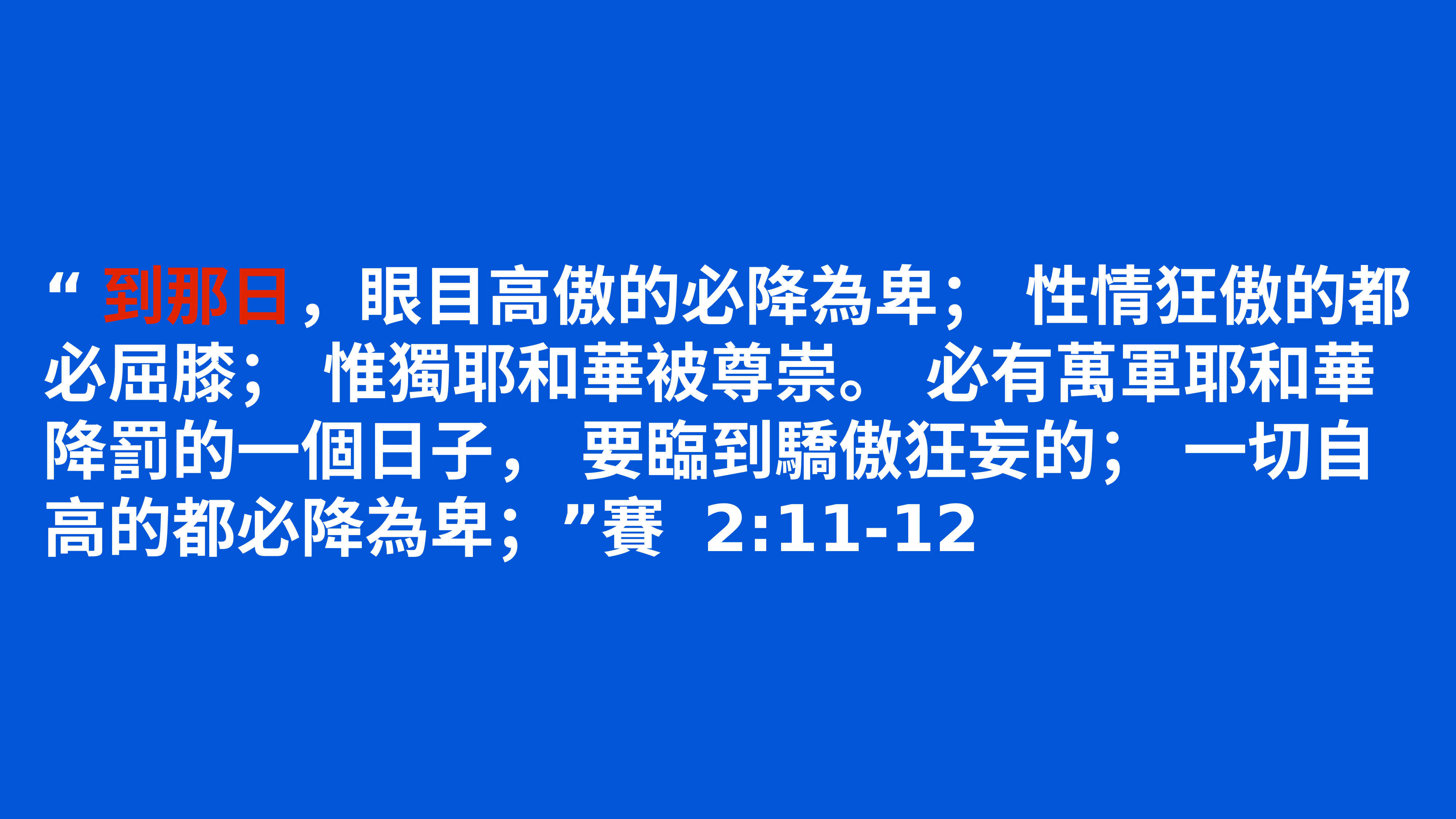

“到那日，眼目高傲的必降為卑； 性情狂傲的都必屈膝； 惟獨耶和華被尊崇。 必有萬軍耶和華降罰的一個日子， 要臨到驕傲狂妄的； 一切自高的都必降為卑；”賽 2:11-12